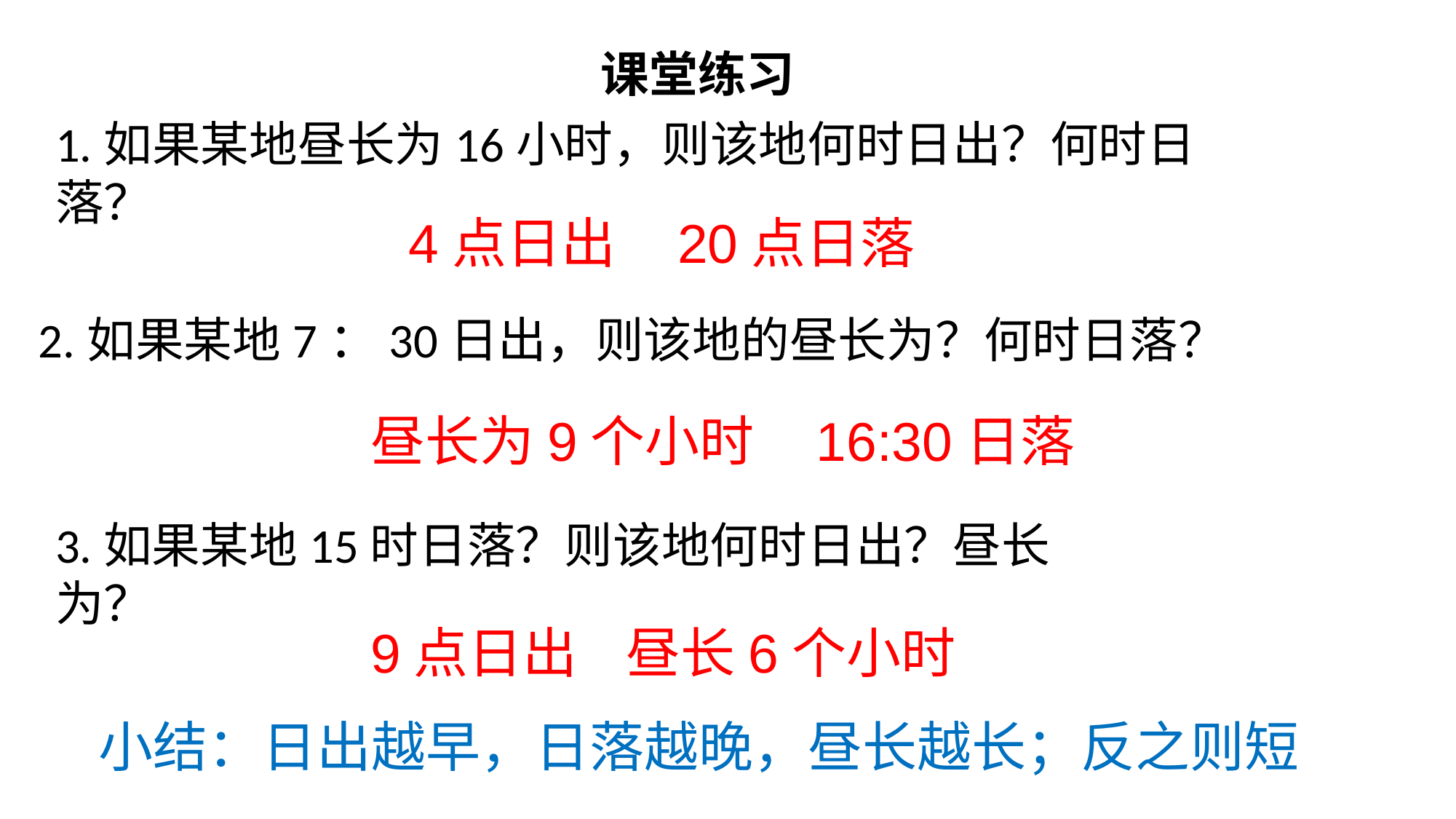

课堂练习
1.如果某地昼长为16小时，则该地何时日出？何时日落？
4点日出    20点日落
2.如果某地7：30日出，则该地的昼长为？何时日落？
昼长为9个小时    16:30日落
3.如果某地15时日落？则该地何时日出？昼长为？
9点日出    昼长6个小时
小结：日出越早，日落越晚，昼长越长；反之则短